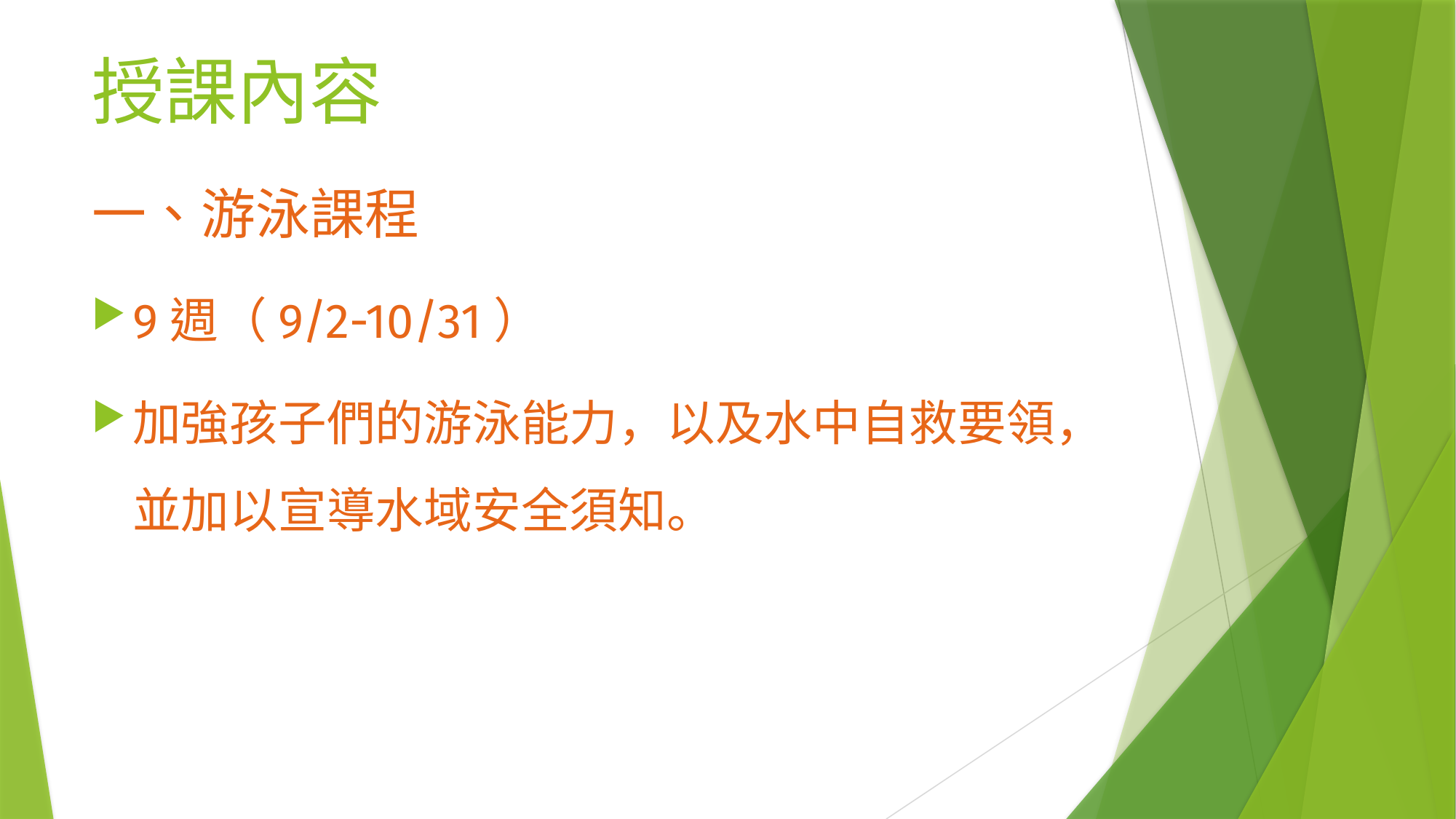

# 授課內容
一、游泳課程
9週（9/2-10/31）
加強孩子們的游泳能力，以及水中自救要領，並加以宣導水域安全須知。